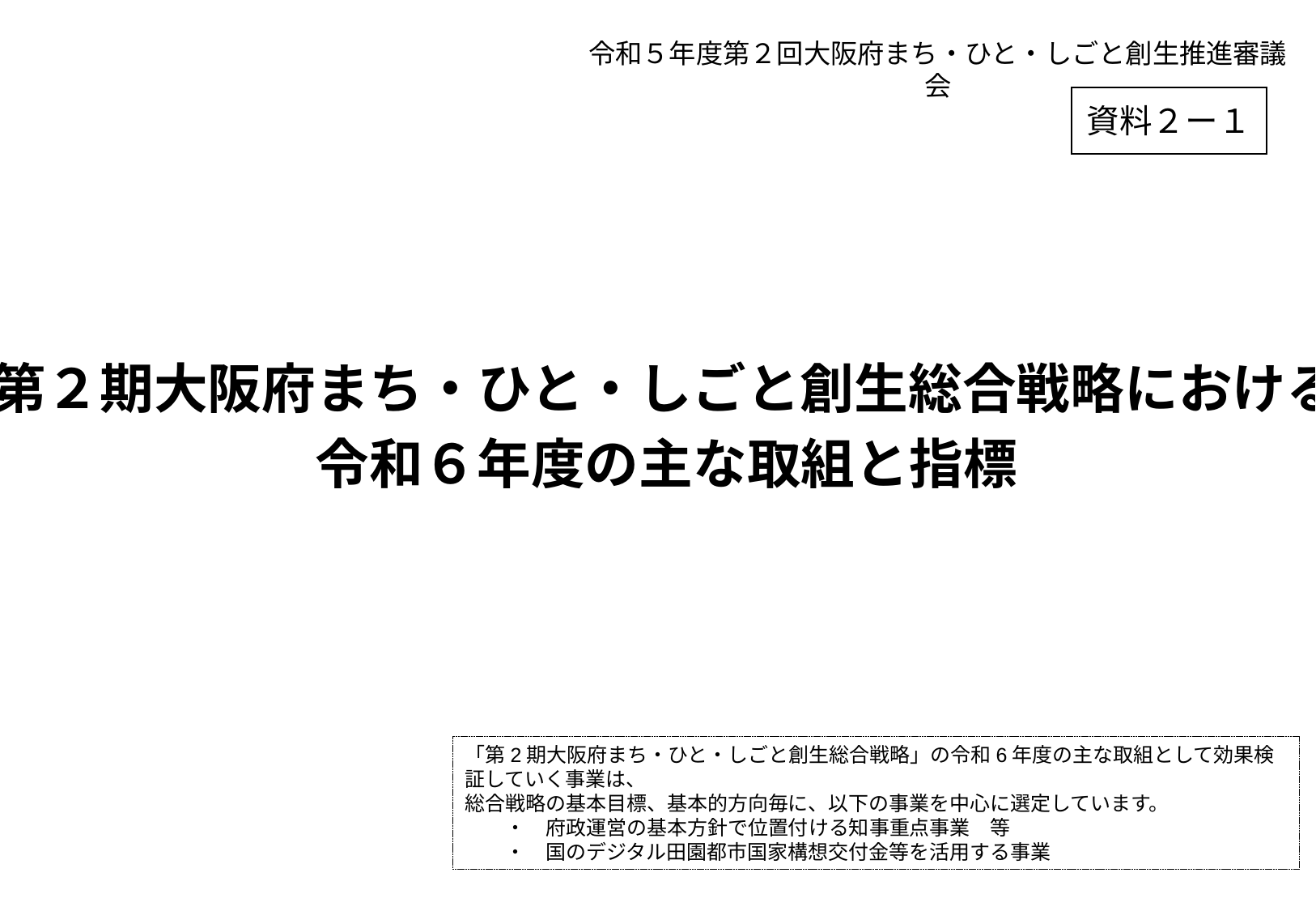

令和５年度第２回大阪府まち・ひと・しごと創生推進審議会
資料２ー１
第２期大阪府まち・ひと・しごと創生総合戦略における
令和６年度の主な取組と指標
「第2期大阪府まち・ひと・しごと創生総合戦略」の令和6年度の主な取組として効果検証していく事業は、
総合戦略の基本目標、基本的方向毎に、以下の事業を中心に選定しています。
　　・　府政運営の基本方針で位置付ける知事重点事業　等
　　・　国のデジタル田園都市国家構想交付金等を活用する事業